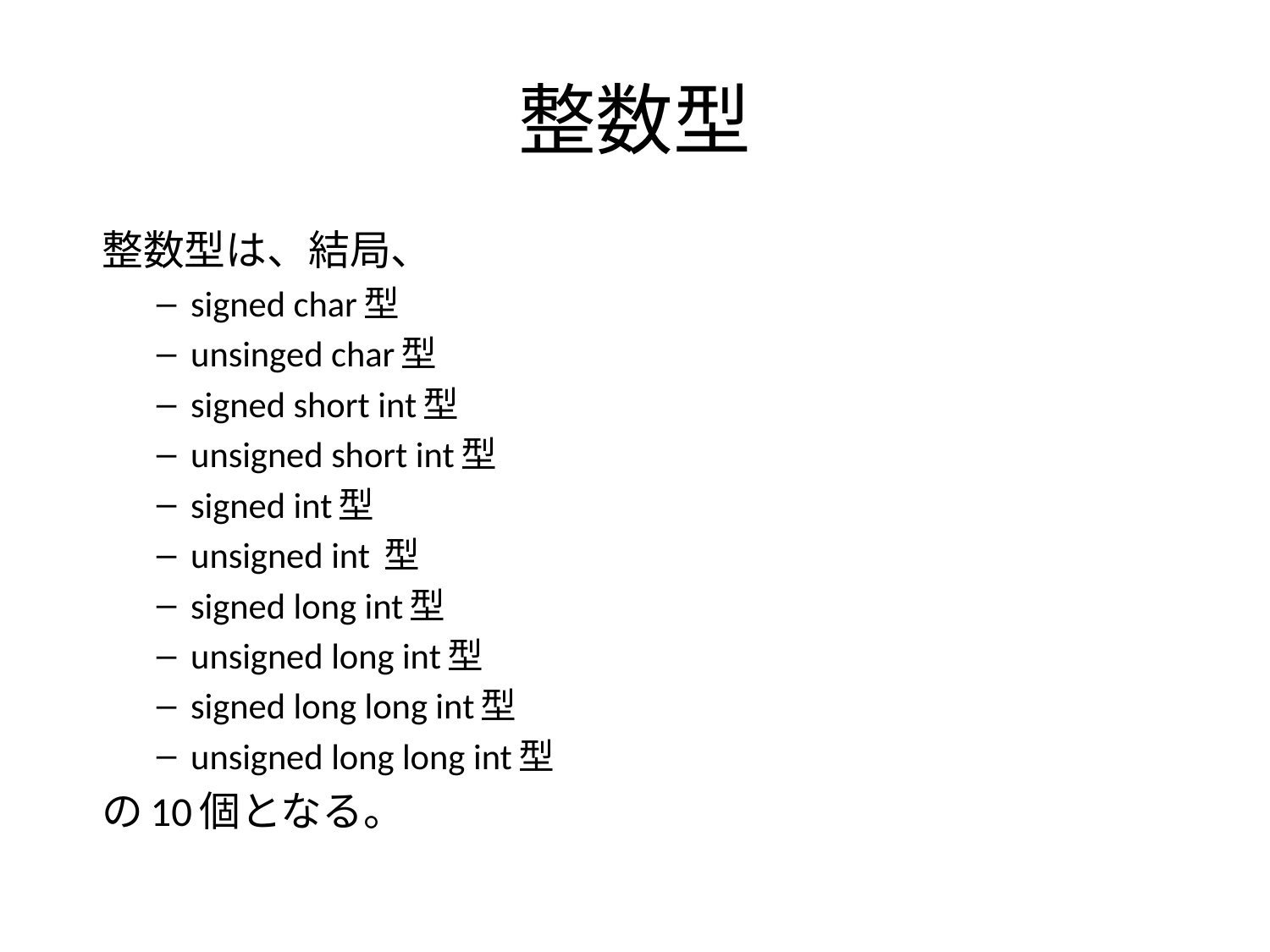

# 整数型
整数型は、結局、
signed char型
unsinged char型
signed short int型
unsigned short int型
signed int型
unsigned int 型
signed long int型
unsigned long int型
signed long long int型
unsigned long long int型
の10個となる。